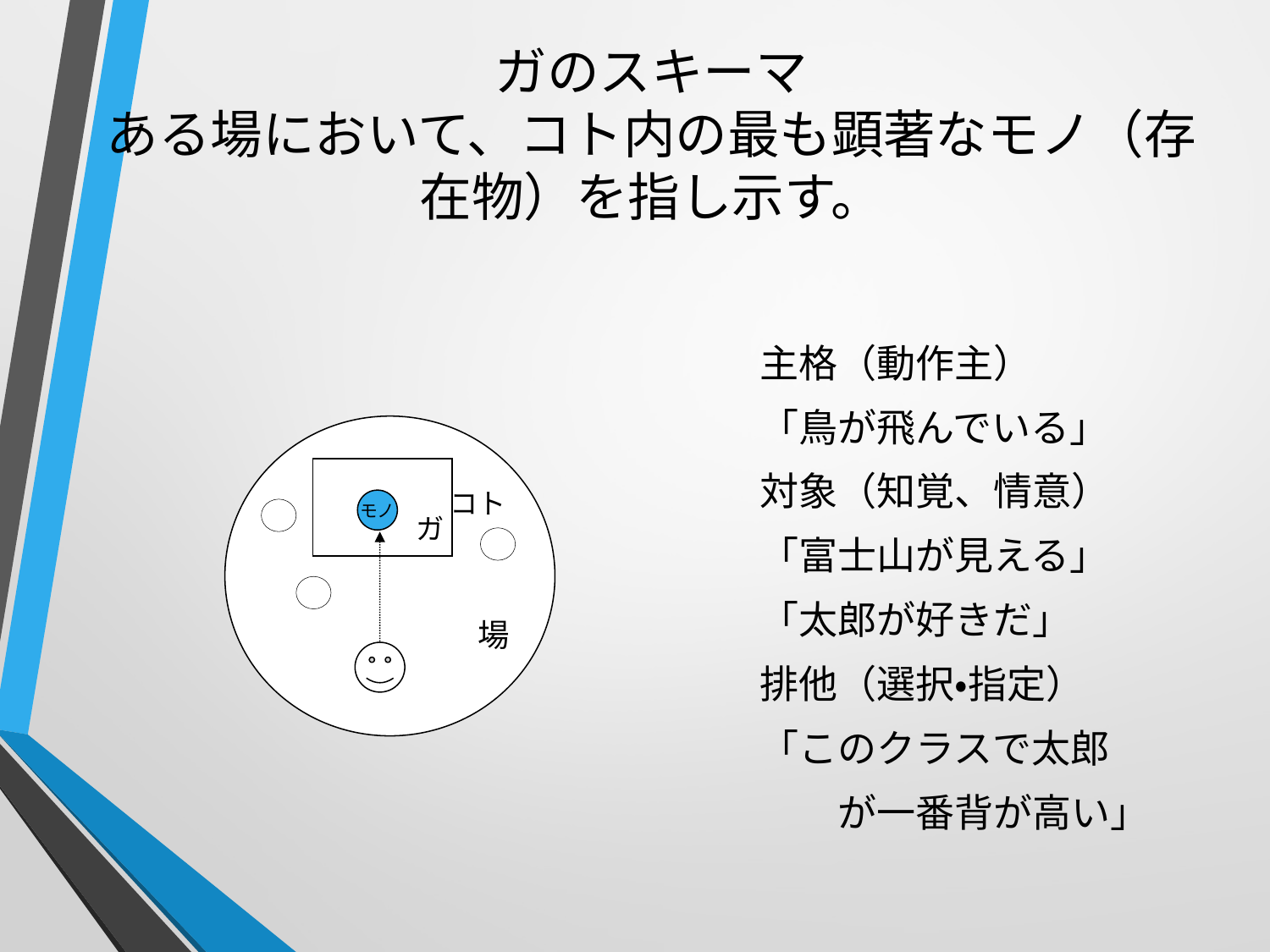

# ガのスキーマ ある場において、コト内の最も顕著なモノ（存在物）を指し示す。
　　　　　　　　　　　　　　　　　主格（動作主）
　　　　　　　　　　　　　　　　　「鳥が飛んでいる」
　　　　　　　　　　　　　　　　　対象（知覚、情意）
　　　　　　　　　　　　　　　　　「富士山が見える」
　　　　　　　　　　　　　　　　　「太郎が好きだ」
　　　　　　　　　　　　　　　　　排他（選択・指定）
　　　　　　　　　　　　　　　　　「このクラスで太郎
　　　　　　　　　　　　　　　　　　　が一番背が高い」

　　　ガ
モノ

コト

場